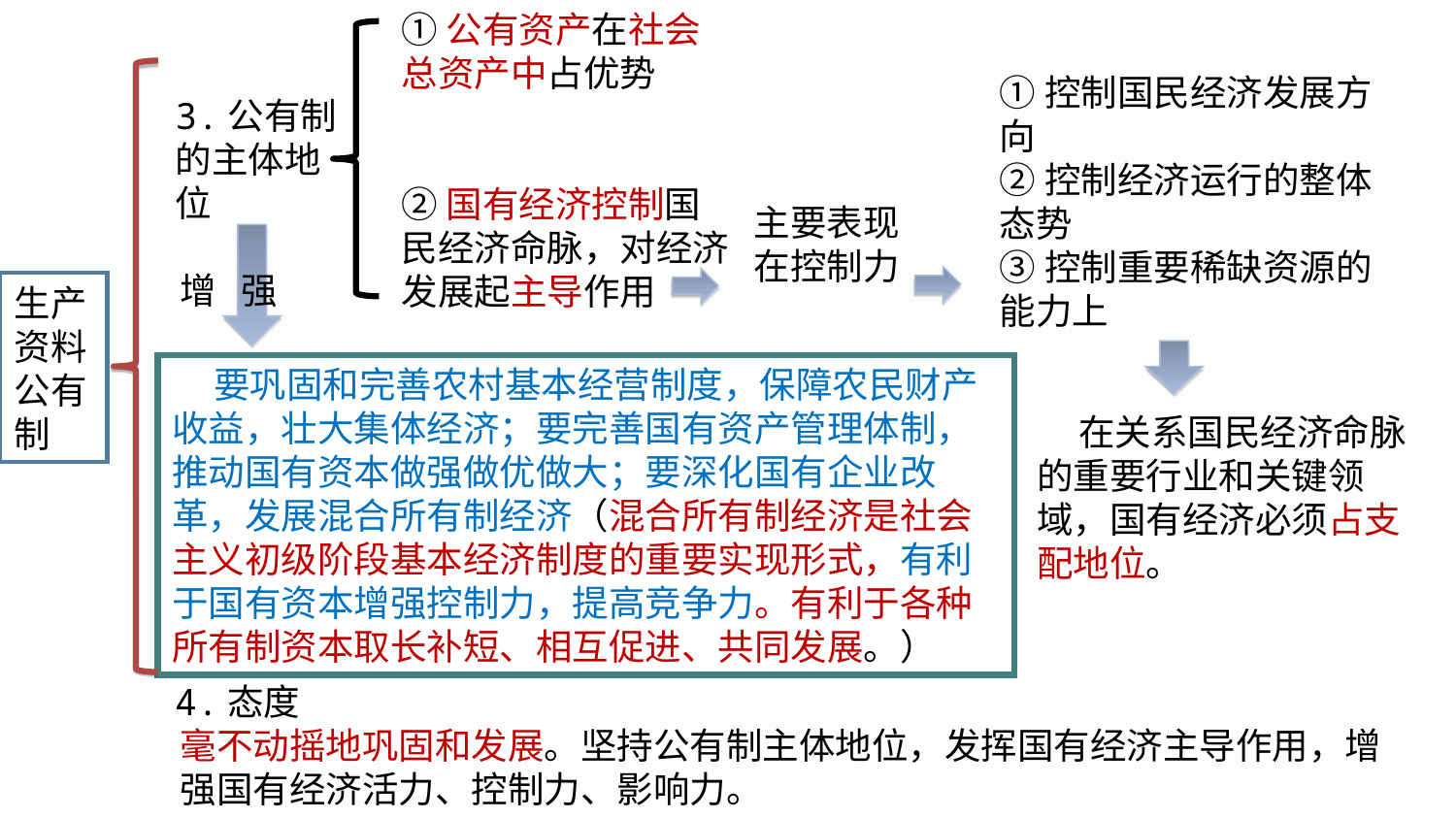

①公有资产在社会总资产中占优势

②国有经济控制国民经济命脉，对经济发展起主导作用

①控制国民经济发展方向
②控制经济运行的整体态势
③控制重要稀缺资源的能力上

3.公有制的主体地位
主要表现在控制力

增   强

生产资料公有制

    要巩固和完善农村基本经营制度，保障农民财产收益，壮大集体经济；要完善国有资产管理体制，推动国有资本做强做优做大；要深化国有企业改革，发展混合所有制经济（混合所有制经济是社会主义初级阶段基本经济制度的重要实现形式，有利于国有资本增强控制力，提高竞争力。有利于各种所有制资本取长补短、相互促进、共同发展。）
    在关系国民经济命脉的重要行业和关键领域，国有经济必须占支配地位。
4.态度
毫不动摇地巩固和发展。坚持公有制主体地位，发挥国有经济主导作用，增强国有经济活力、控制力、影响力。